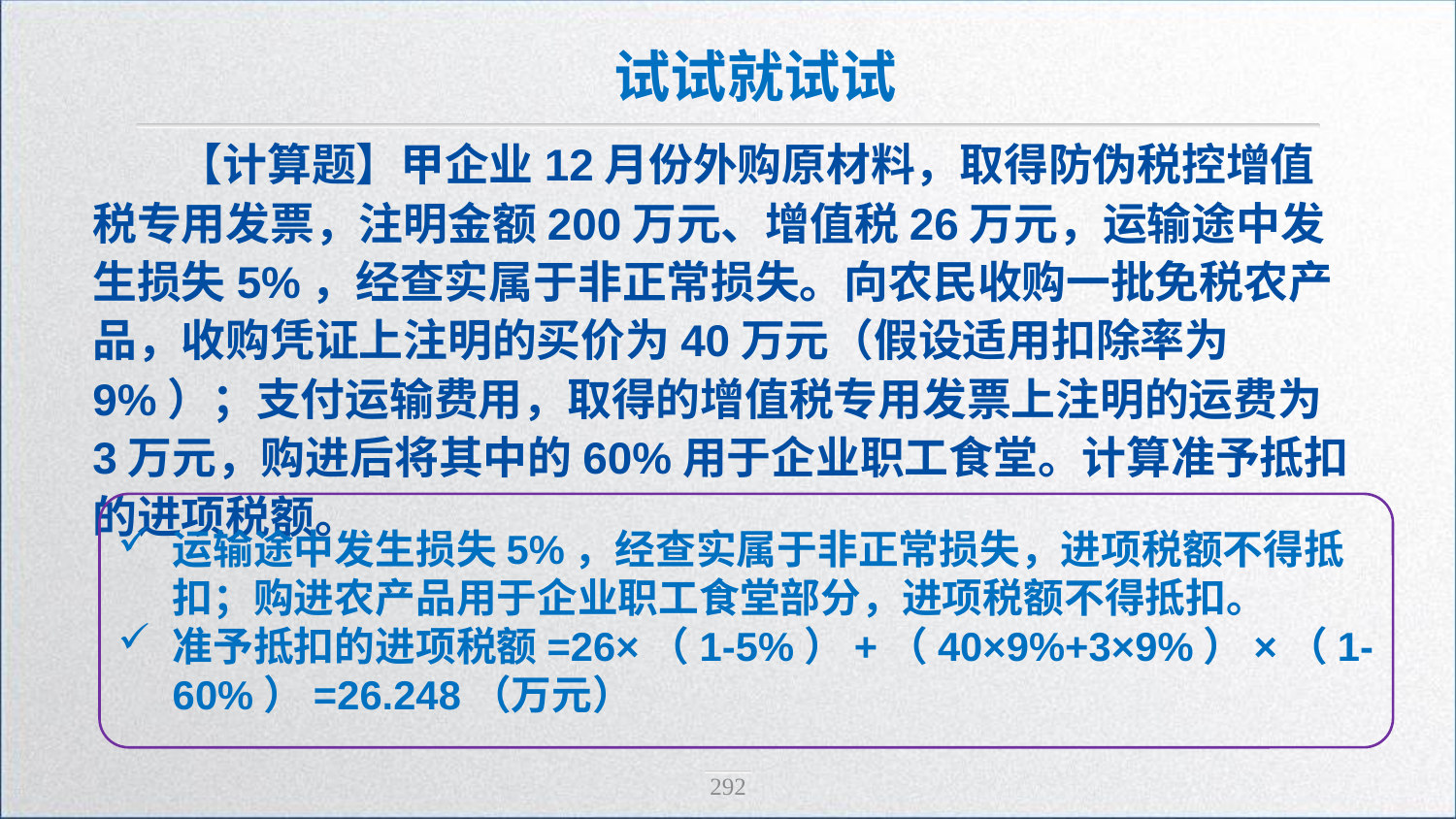

试试就试试
【计算题】甲企业12月份外购原材料，取得防伪税控增值税专用发票，注明金额200万元、增值税26万元，运输途中发生损失5%，经查实属于非正常损失。向农民收购一批免税农产品，收购凭证上注明的买价为40万元（假设适用扣除率为9%）；支付运输费用，取得的增值税专用发票上注明的运费为3万元，购进后将其中的60%用于企业职工食堂。计算准予抵扣的进项税额。

运输途中发生损失5%，经查实属于非正常损失，进项税额不得抵扣；购进农产品用于企业职工食堂部分，进项税额不得抵扣。
准予抵扣的进项税额=26×（1-5%）+（40×9%+3×9%）×（1-60%）=26.248（万元）
292